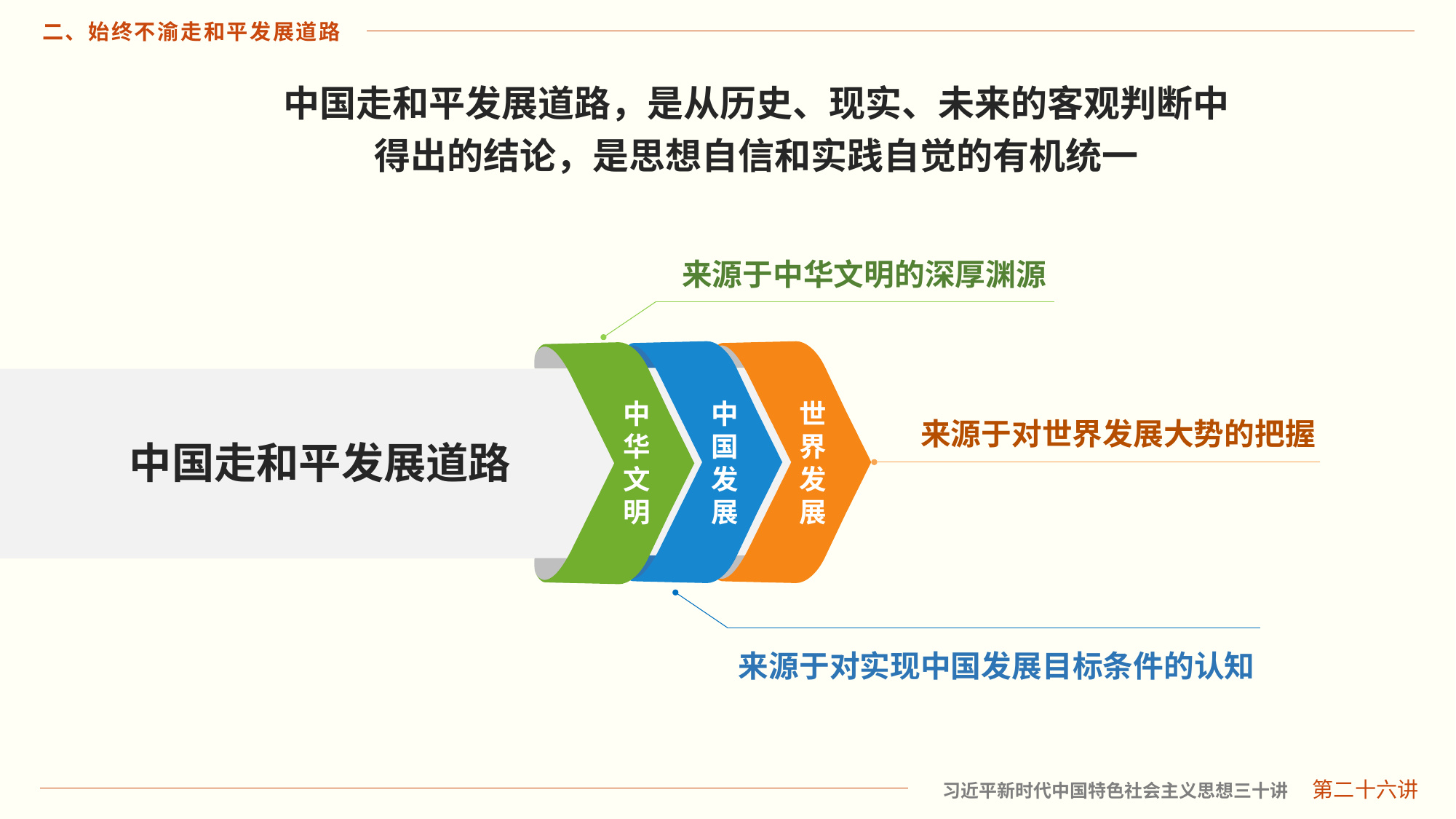

中国走和平发展道路，是从历史、现实、未来的客观判断中得出的结论，是思想自信和实践自觉的有机统一
来源于中华文明的深厚渊源

中
华
文
明
中
国
发
展
世
界
发
展
来源于对世界发展大势的把握
中国走和平发展道路
来源于对实现中国发展目标条件的认知